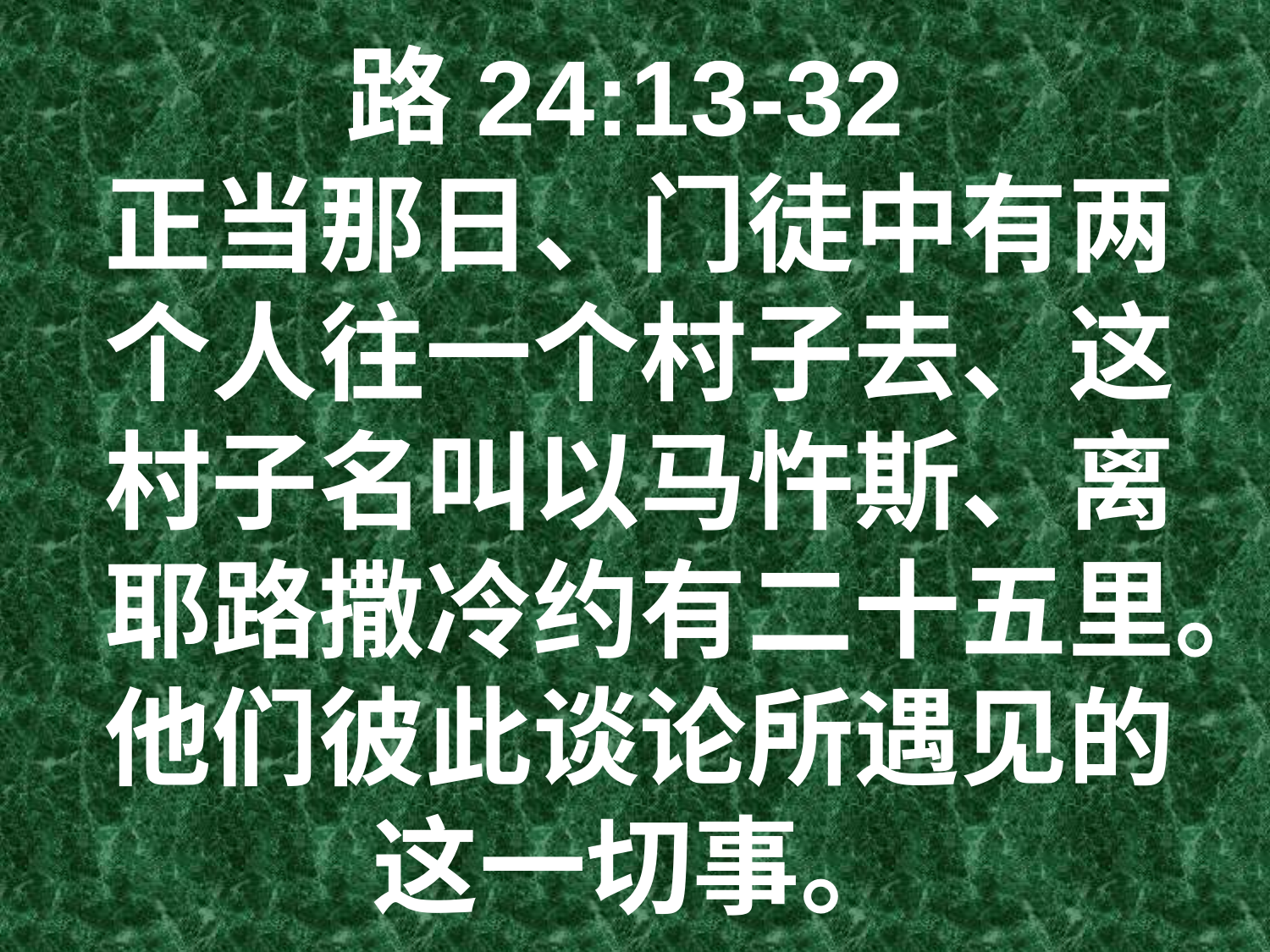

# 路24:13-32 正当那日、门徒中有两个人往一个村子去、这村子名叫以马忤斯、离耶路撒冷约有二十五里。他们彼此谈论所遇见的这一切事。